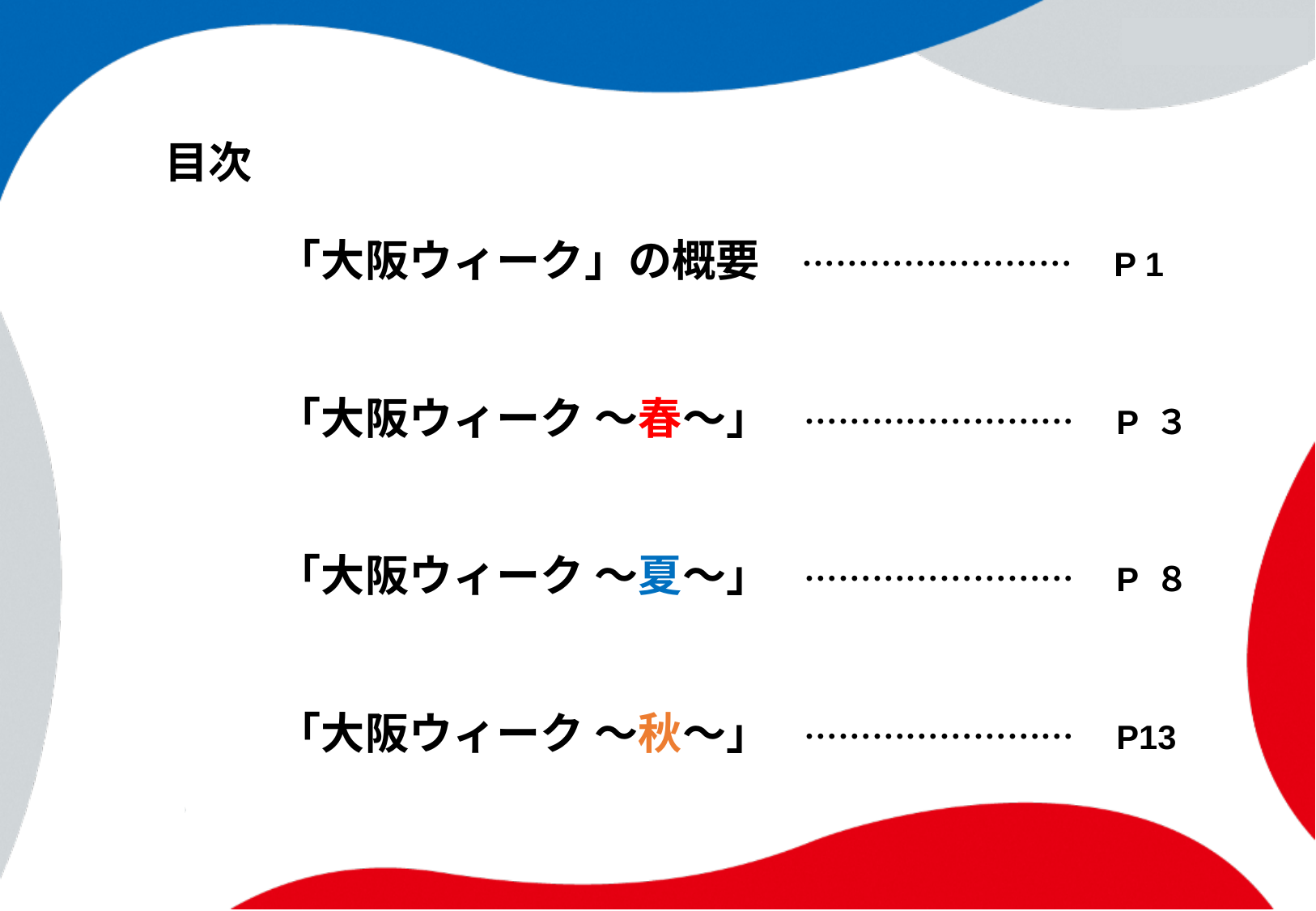

目次
「大阪ウィーク」の概要　 ……………………　P 1

「大阪ウィーク ～春～」　……………………　P ３

「大阪ウィーク ～夏～」　……………………　P ８

「大阪ウィーク ～秋～」　……………………　P13